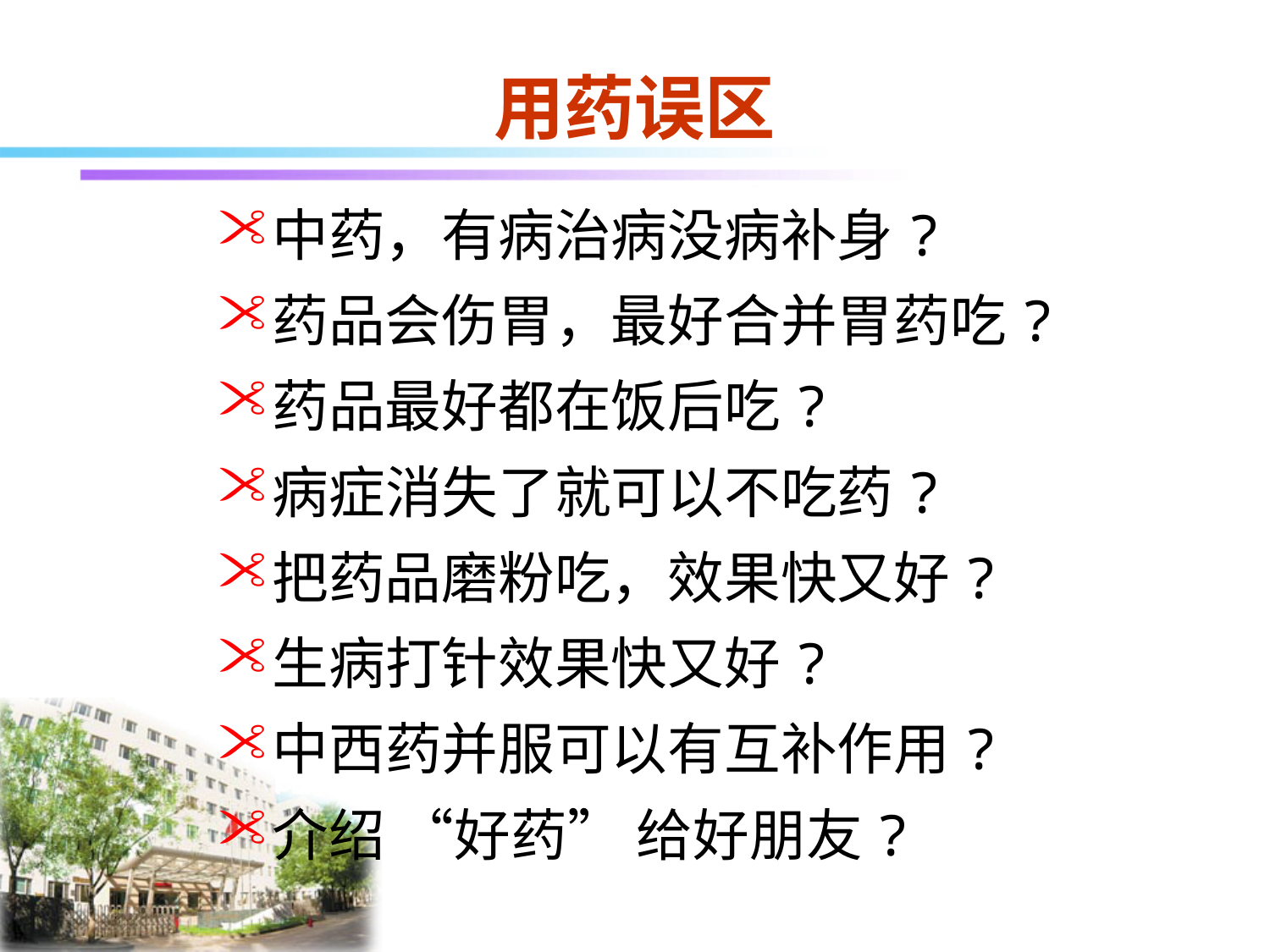

# 用药误区
中药，有病治病没病补身?
药品会伤胃，最好合并胃药吃?
药品最好都在饭后吃?
病症消失了就可以不吃药?
把药品磨粉吃，效果快又好?
生病打针效果快又好?
中西药并服可以有互补作用?
介绍 “好药” 给好朋友?